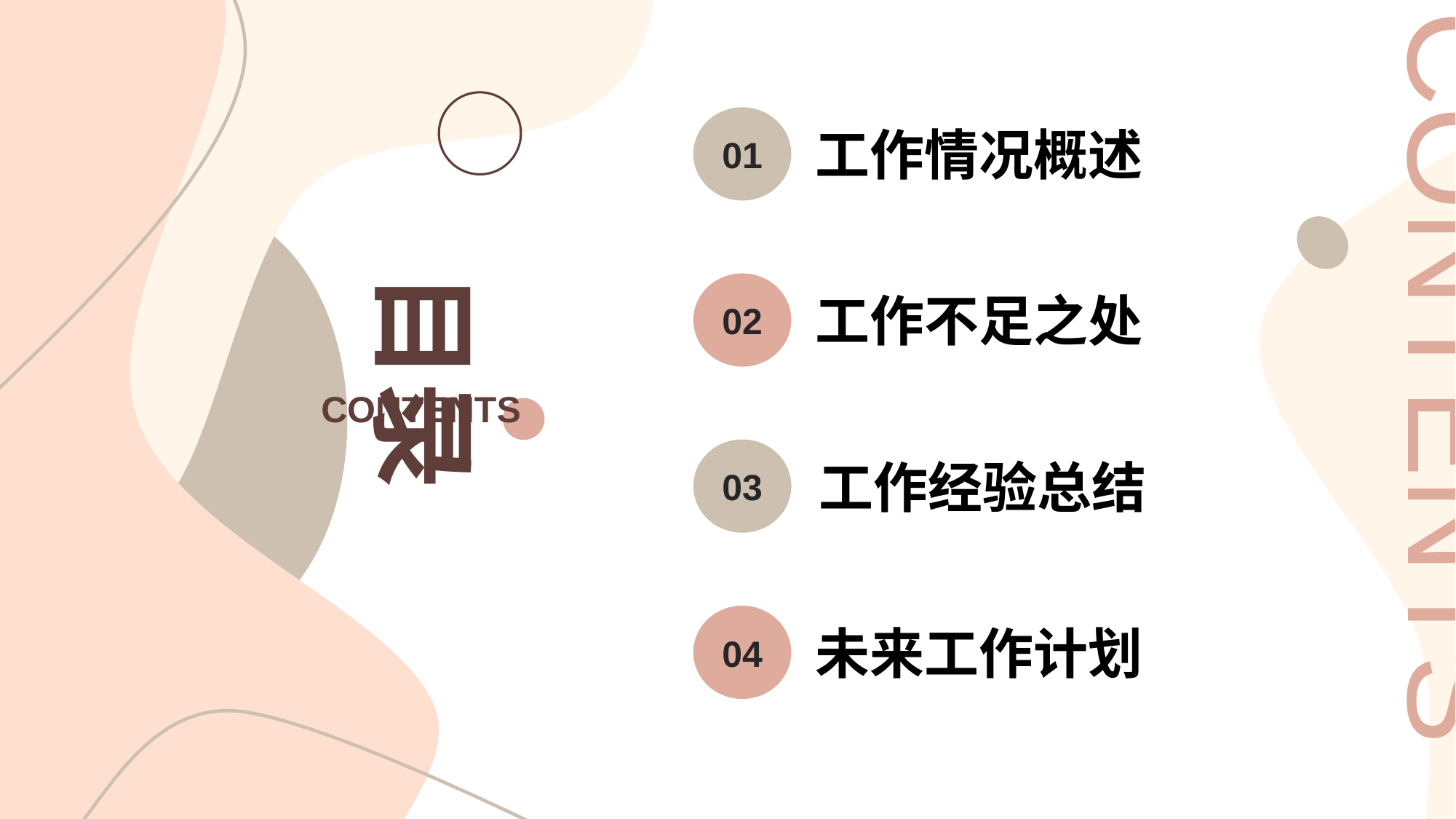

CONTENTS

01
工作情况概述
目录
CONTENTS

02
工作不足之处
03
工作经验总结
04
未来工作计划